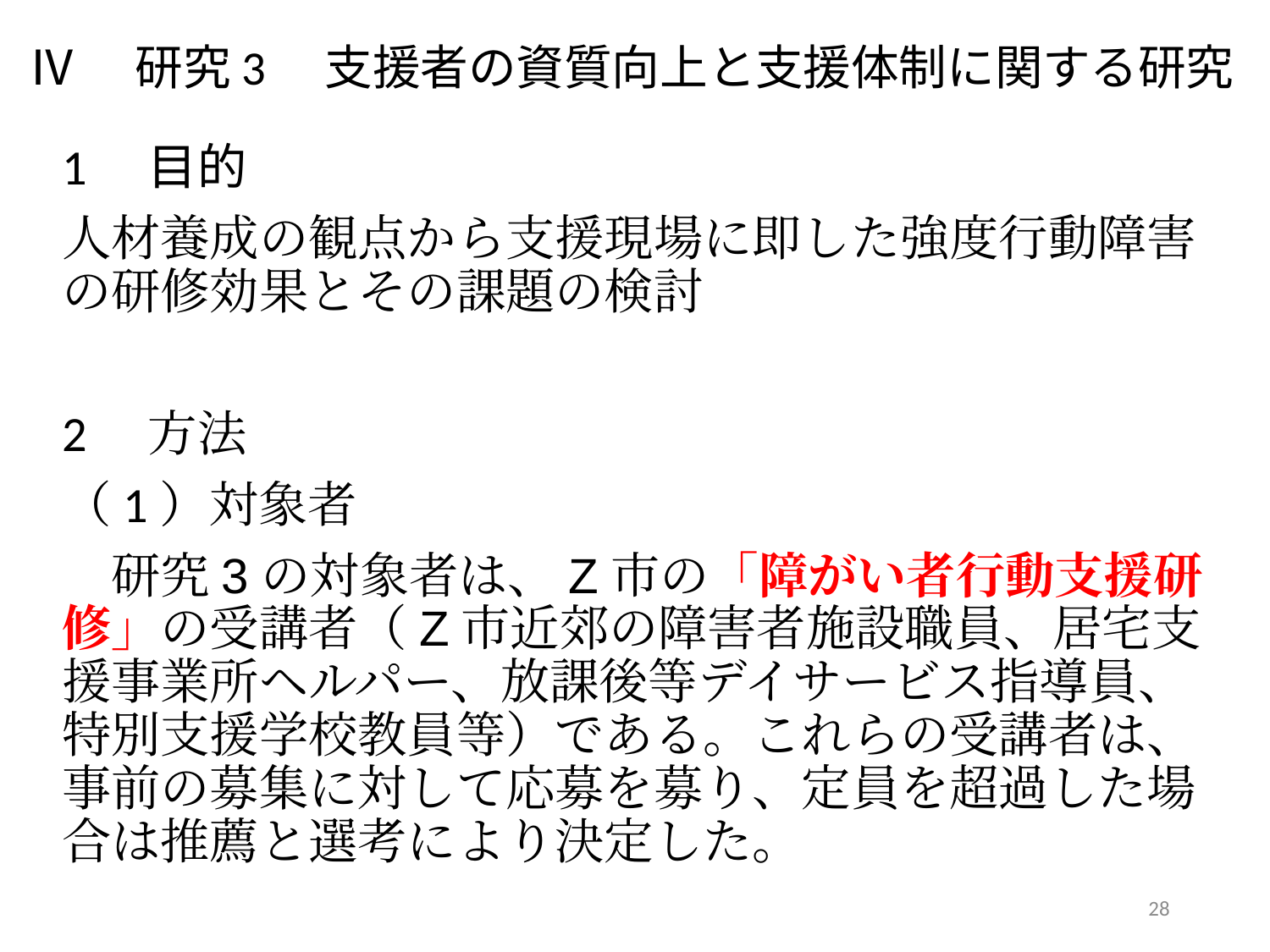

# Ⅳ　研究3　支援者の資質向上と支援体制に関する研究
1　目的
人材養成の観点から支援現場に即した強度行動障害の研修効果とその課題の検討

2　方法
（1）対象者
　研究3の対象者は、Z市の「障がい者行動支援研修」の受講者（Z市近郊の障害者施設職員、居宅支援事業所ヘルパー、放課後等デイサービス指導員、特別支援学校教員等）である。これらの受講者は、事前の募集に対して応募を募り、定員を超過した場合は推薦と選考により決定した。
28